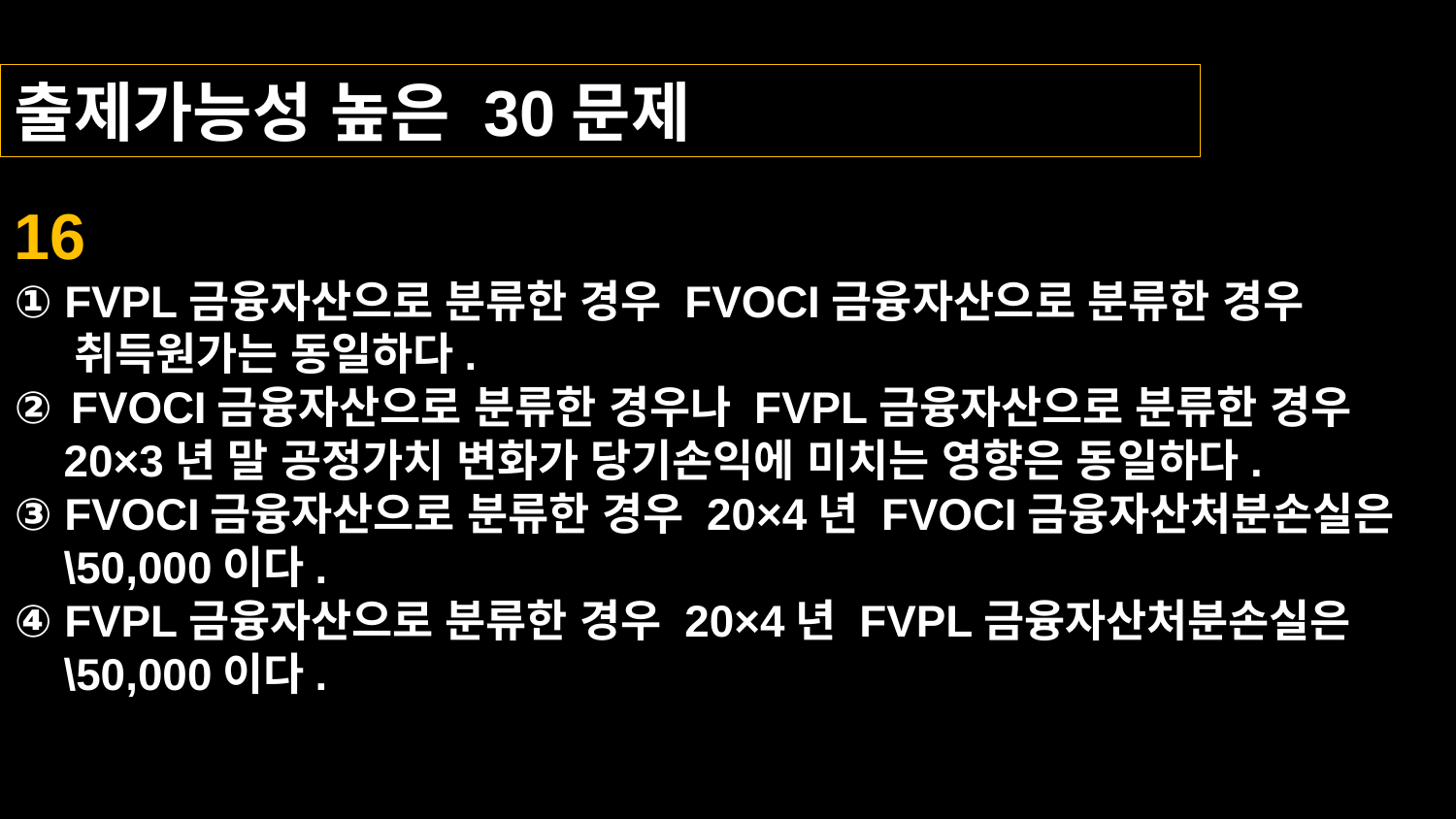

출제가능성 높은 30문제
16
① FVPL금융자산으로 분류한 경우 FVOCI금융자산으로 분류한 경우
    취득원가는 동일하다.
② FVOCI금융자산으로 분류한 경우나 FVPL금융자산으로 분류한 경우
    20×3년 말 공정가치 변화가 당기손익에 미치는 영향은 동일하다.
③ FVOCI금융자산으로 분류한 경우 20×4년 FVOCI금융자산처분손실은
    \50,000이다.
④ FVPL금융자산으로 분류한 경우 20×4년 FVPL금융자산처분손실은
    \50,000이다.